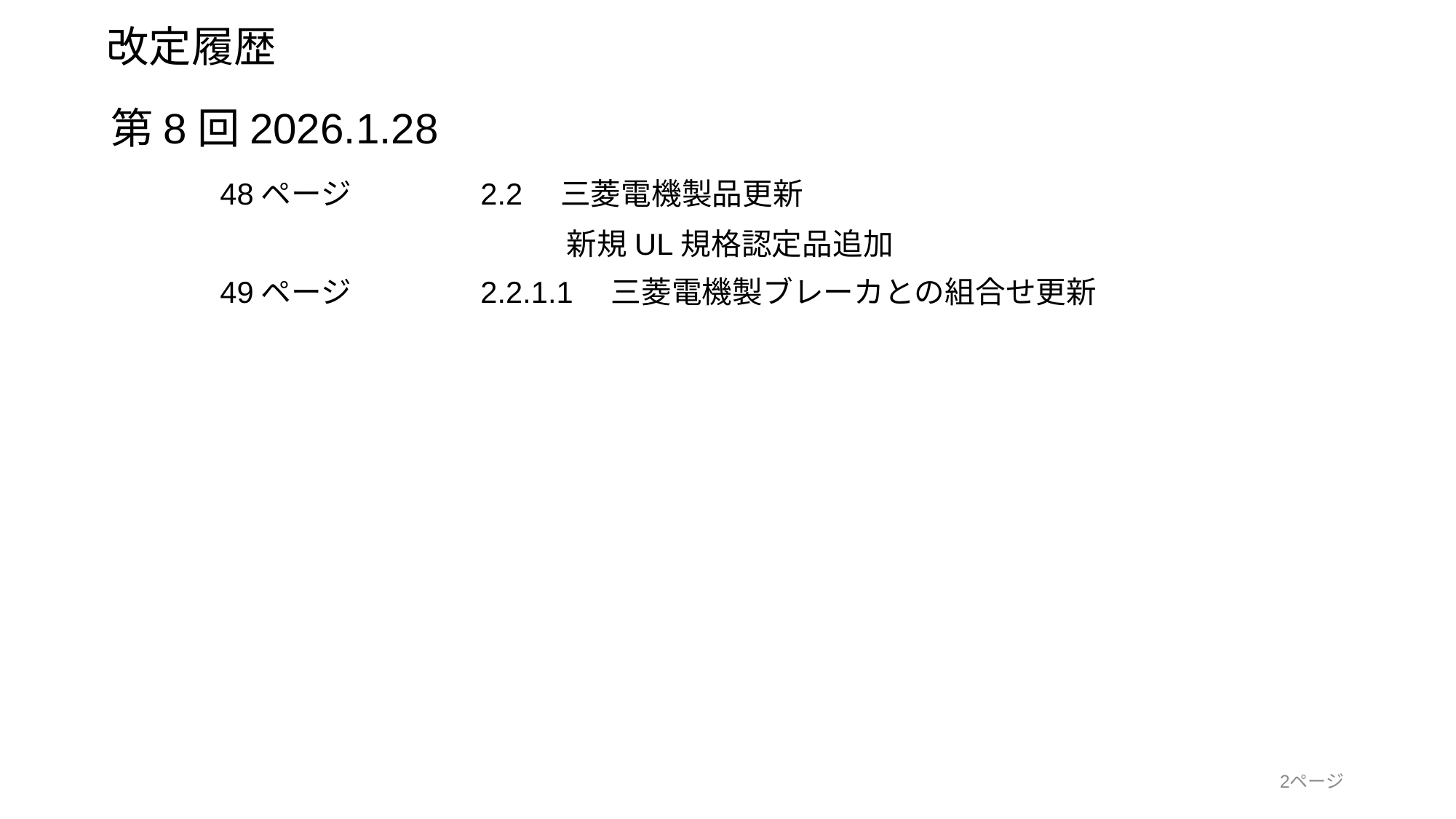

# 改定履歴
第8回2026.1.28
	48ページ　　　　2.2　三菱電機製品更新
　　　　　　　　　　　　　　　新規UL規格認定品追加
	49ページ　　　　2.2.1.1　三菱電機製ブレーカとの組合せ更新
2ページ